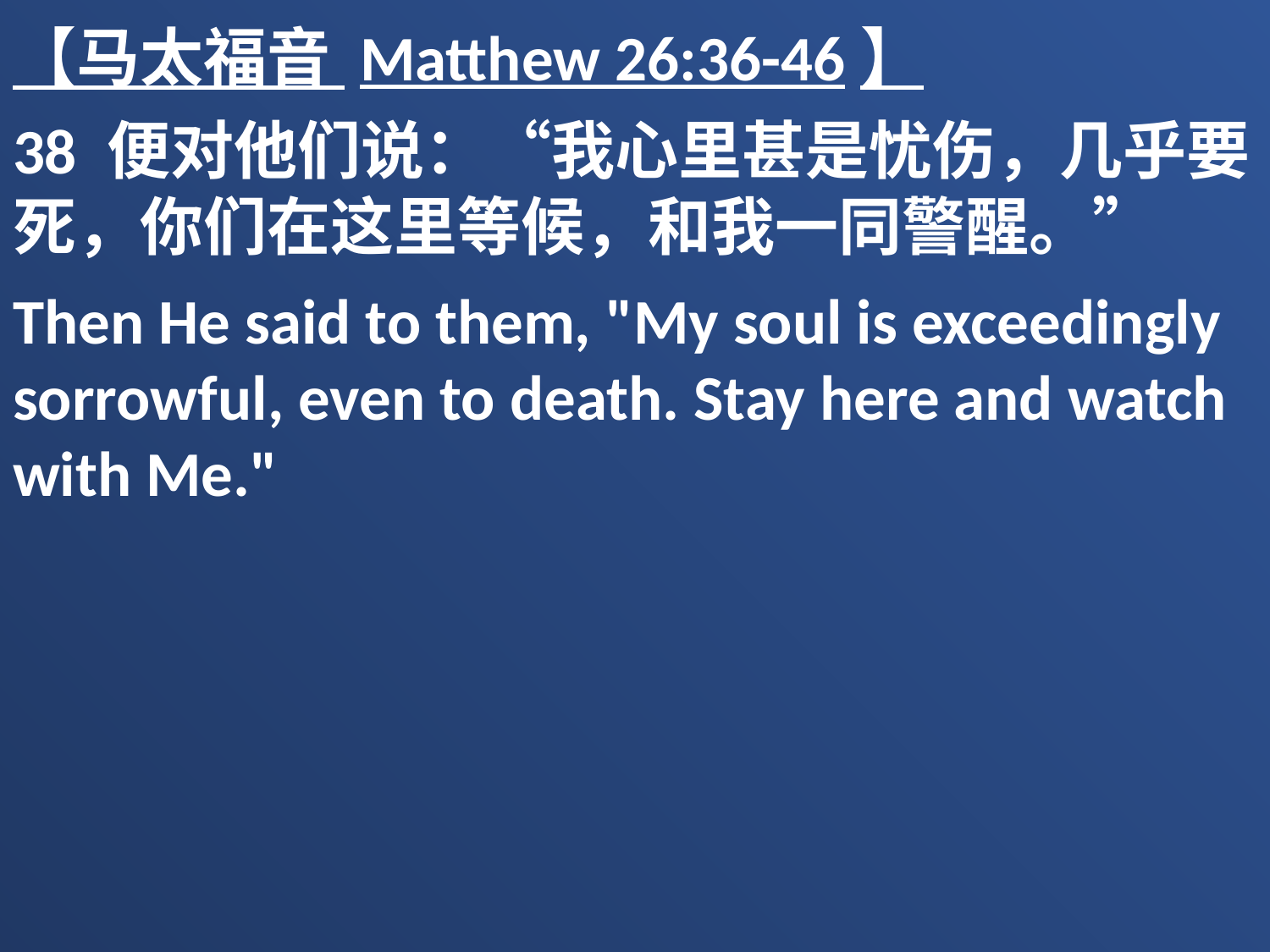

【马太福音 Matthew 26:36-46】
38 便对他们说：“我心里甚是忧伤，几乎要死，你们在这里等候，和我一同警醒。”
Then He said to them, "My soul is exceedingly sorrowful, even to death. Stay here and watch with Me."